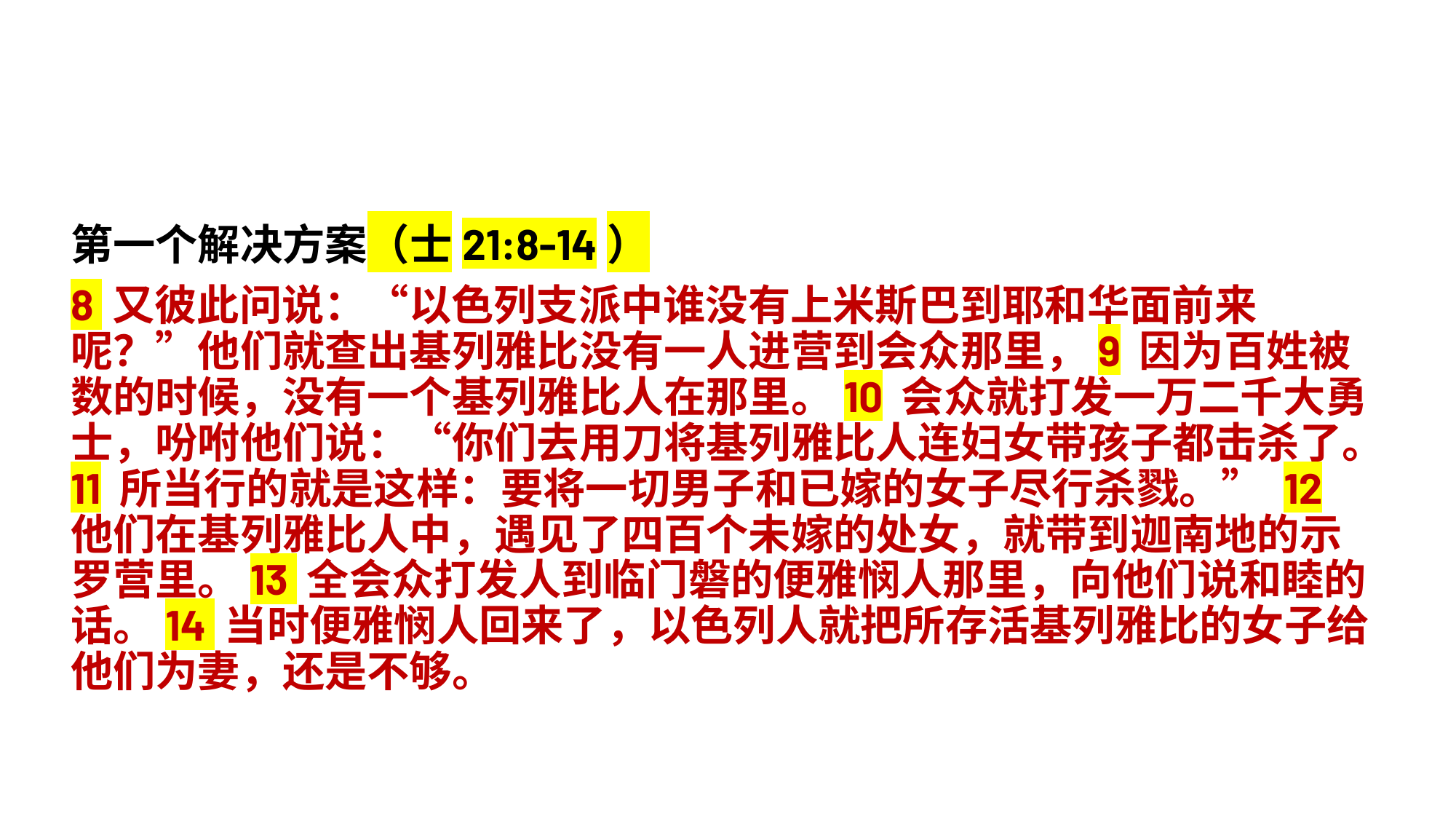

第一个解决方案（士21:8-14）
8 又彼此问说：“以色列支派中谁没有上米斯巴到耶和华面前来呢？”他们就查出基列雅比没有一人进营到会众那里，9 因为百姓被数的时候，没有一个基列雅比人在那里。10 会众就打发一万二千大勇士，吩咐他们说：“你们去用刀将基列雅比人连妇女带孩子都击杀了。11 所当行的就是这样：要将一切男子和已嫁的女子尽行杀戮。” 12 他们在基列雅比人中，遇见了四百个未嫁的处女，就带到迦南地的示罗营里。13 全会众打发人到临门磐的便雅悯人那里，向他们说和睦的话。14 当时便雅悯人回来了，以色列人就把所存活基列雅比的女子给他们为妻，还是不够。